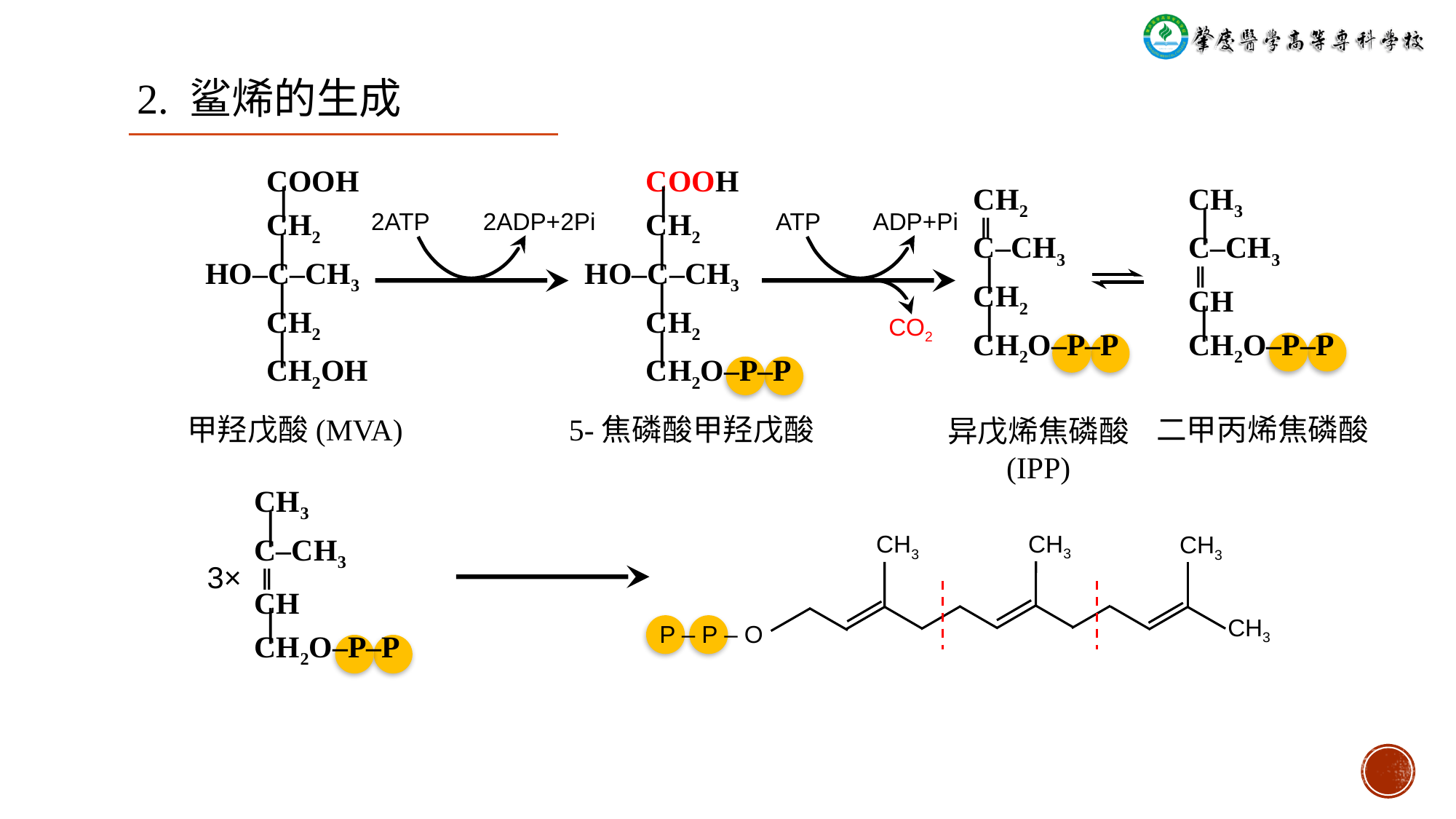

# 2. 鲨烯的生成
        COOH
         ׀
        CH2
         ׀
HO‒C‒CH3
         ׀
        CH2
         ׀
        CH2OH
        COOH
         ׀
        CH2
         ׀
HO‒C‒CH3
         ׀
        CH2
         ׀
        CH2O‒P‒P
CH2
 ‖
C‒CH3
 ׀
CH2
 ׀
CH2O‒P‒P
CH3
 ׀
C‒CH3
 ‖
CH
 ׀
CH2O‒P‒P

2ATP        2ADP+2Pi
ATP        ADP+Pi

CO2

5-焦磷酸甲羟戊酸
二甲丙烯焦磷酸
甲羟戊酸(MVA)
异戊烯焦磷酸
(IPP)
CH3
 ׀
C‒CH3
 ‖
CH
 ׀
CH2O‒P‒P

CH3
CH3
CH3

CH3
P ‒ P ‒ O
3×